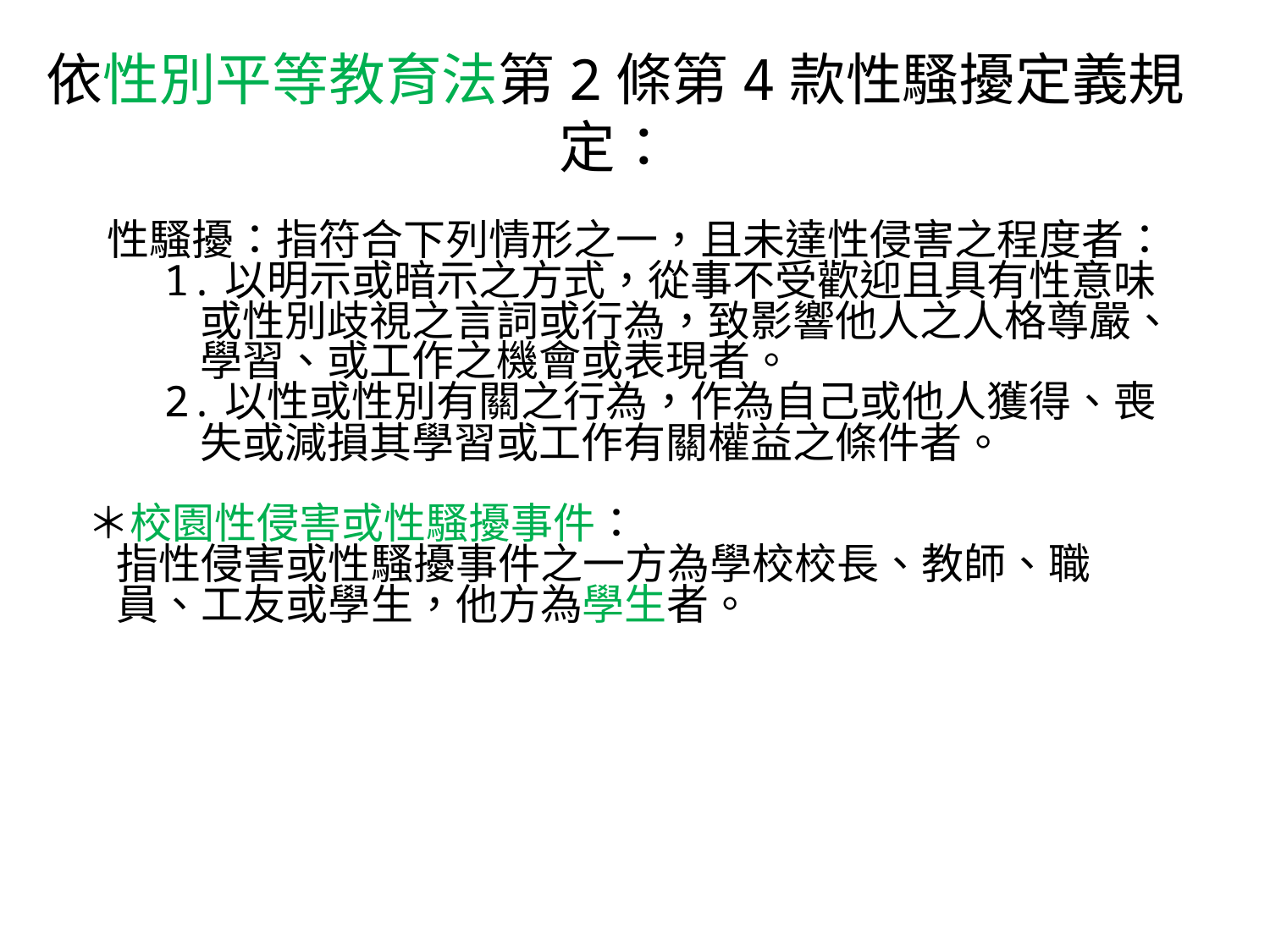

# 依性別平等教育法第2條第4款性騷擾定義規定：
 性騷擾：指符合下列情形之一，且未達性侵害之程度者：
   1.以明示或暗示之方式，從事不受歡迎且具有性意味或性別歧視之言詞或行為，致影響他人之人格尊嚴、學習、或工作之機會或表現者。
   2.以性或性別有關之行為，作為自己或他人獲得、喪失或減損其學習或工作有關權益之條件者。

＊校園性侵害或性騷擾事件：
  指性侵害或性騷擾事件之一方為學校校長、教師、職
  員、工友或學生，他方為學生者。